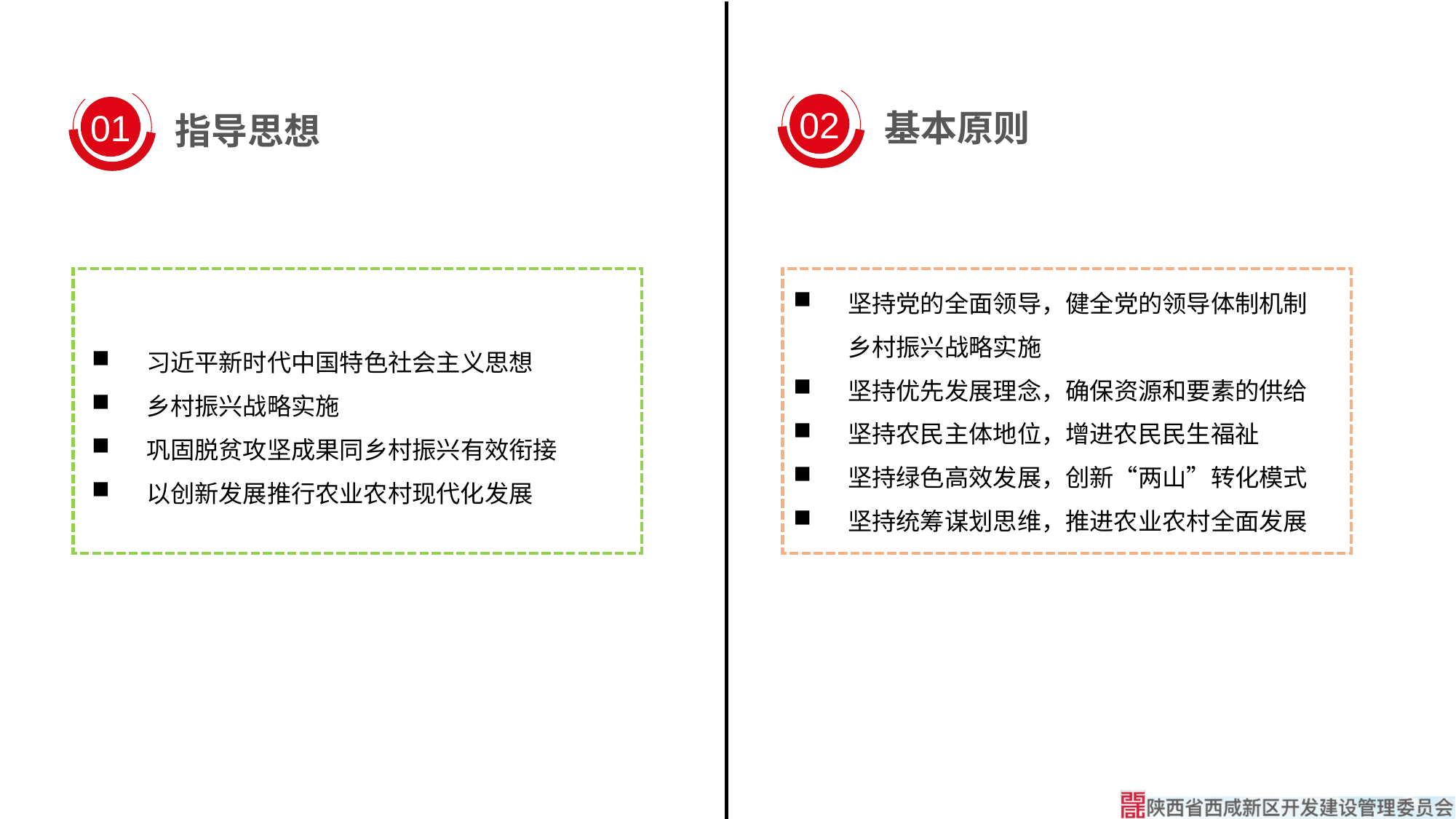

02
基本原则

01
指导思想
陵墓遗址核心区、

坚持党的全面领导，健全党的领导体制机制乡村振兴战略实施
坚持优先发展理念，确保资源和要素的供给
坚持农民主体地位，增进农民民生福祉
坚持绿色高效发展，创新“两山”转化模式
坚持统筹谋划思维，推进农业农村全面发展
习近平新时代中国特色社会主义思想
乡村振兴战略实施
巩固脱贫攻坚成果同乡村振兴有效衔接
以创新发展推行农业农村现代化发展